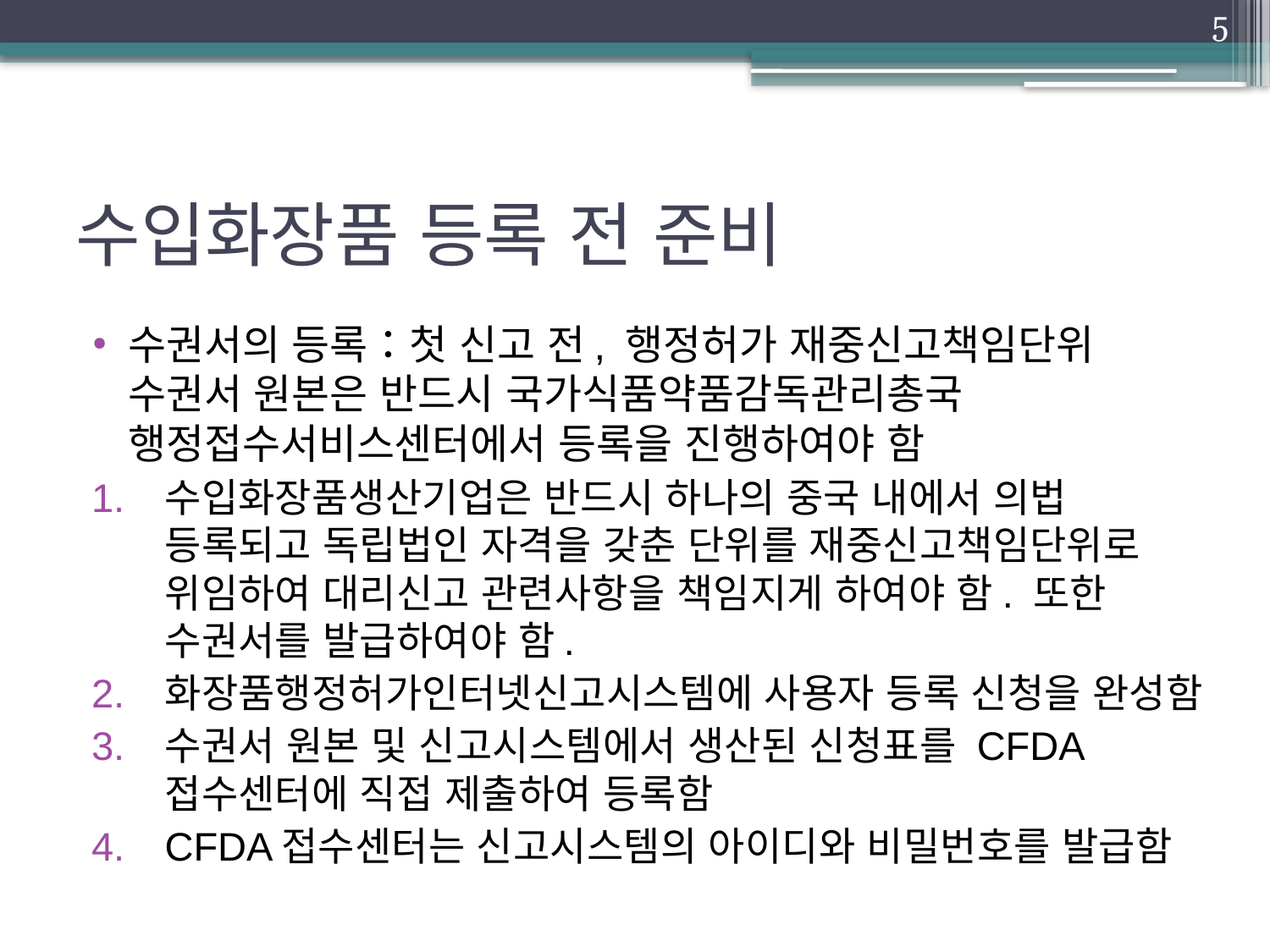

5
# 수입화장품 등록 전 준비
수권서의 등록：첫 신고 전, 행정허가 재중신고책임단위 수권서 원본은 반드시 국가식품약품감독관리총국 행정접수서비스센터에서 등록을 진행하여야 함
수입화장품생산기업은 반드시 하나의 중국 내에서 의법 등록되고 독립법인 자격을 갖춘 단위를 재중신고책임단위로 위임하여 대리신고 관련사항을 책임지게 하여야 함. 또한 수권서를 발급하여야 함.
화장품행정허가인터넷신고시스템에 사용자 등록 신청을 완성함
수권서 원본 및 신고시스템에서 생산된 신청표를 CFDA접수센터에 직접 제출하여 등록함
CFDA접수센터는 신고시스템의 아이디와 비밀번호를 발급함